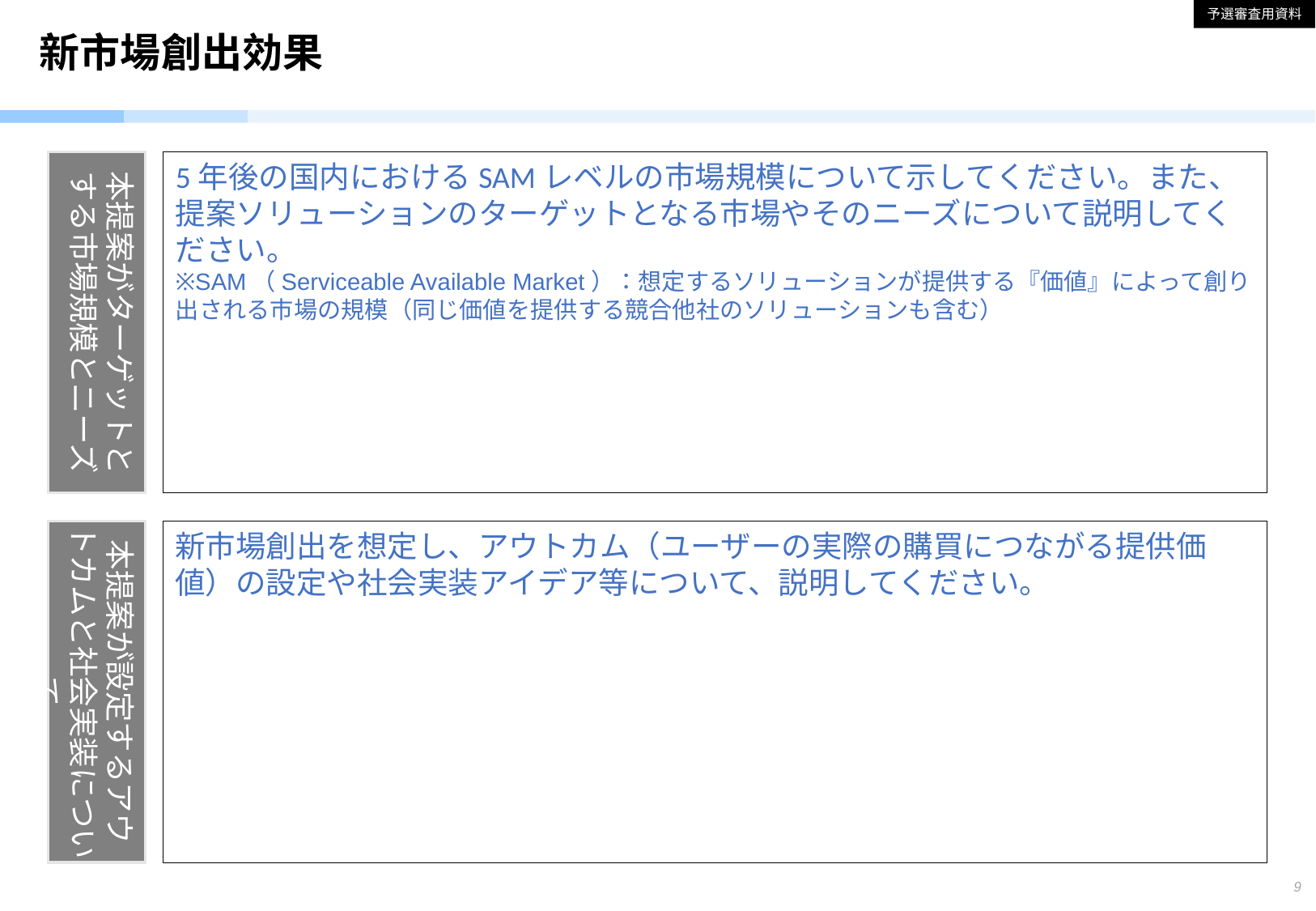

予選審査用資料
# 新市場創出効果
本提案がターゲットとする市場規模とニーズ

5年後の国内におけるSAMレベルの市場規模について示してください。また、提案ソリューションのターゲットとなる市場やそのニーズについて説明してください。
※SAM（Serviceable Available Market）：想定するソリューションが提供する『価値』によって創り出される市場の規模（同じ価値を提供する競合他社のソリューションも含む）

本提案が設定するアウトカムと社会実装について

新市場創出を想定し、アウトカム（ユーザーの実際の購買につながる提供価値）の設定や社会実装アイデア等について、説明してください。
9